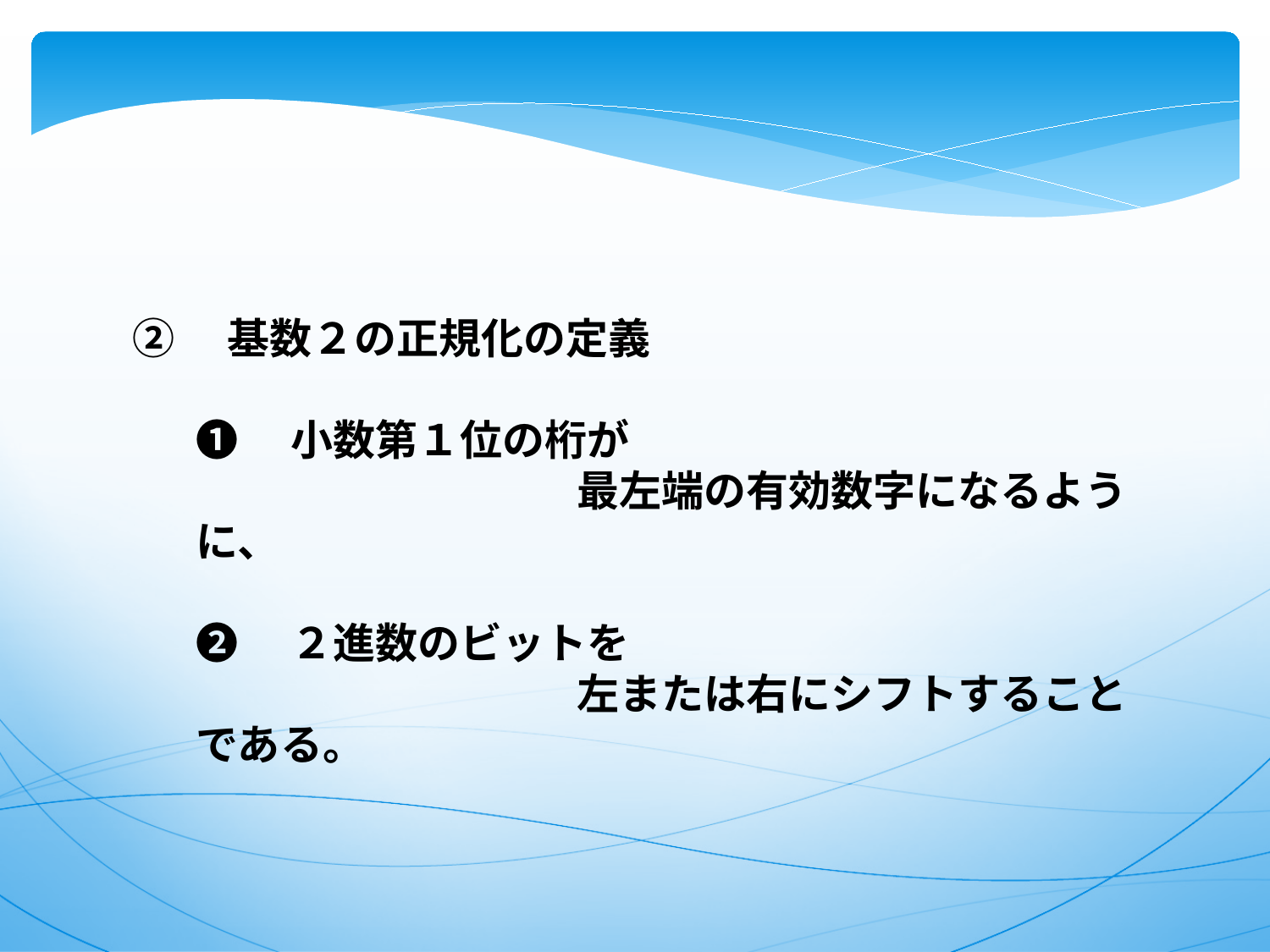

②　基数２の正規化の定義

❶　小数第１位の桁が
　　　　　　　　　最左端の有効数字になるように、

❷　２進数のビットを
　　　　　　　　　左または右にシフトすることである。